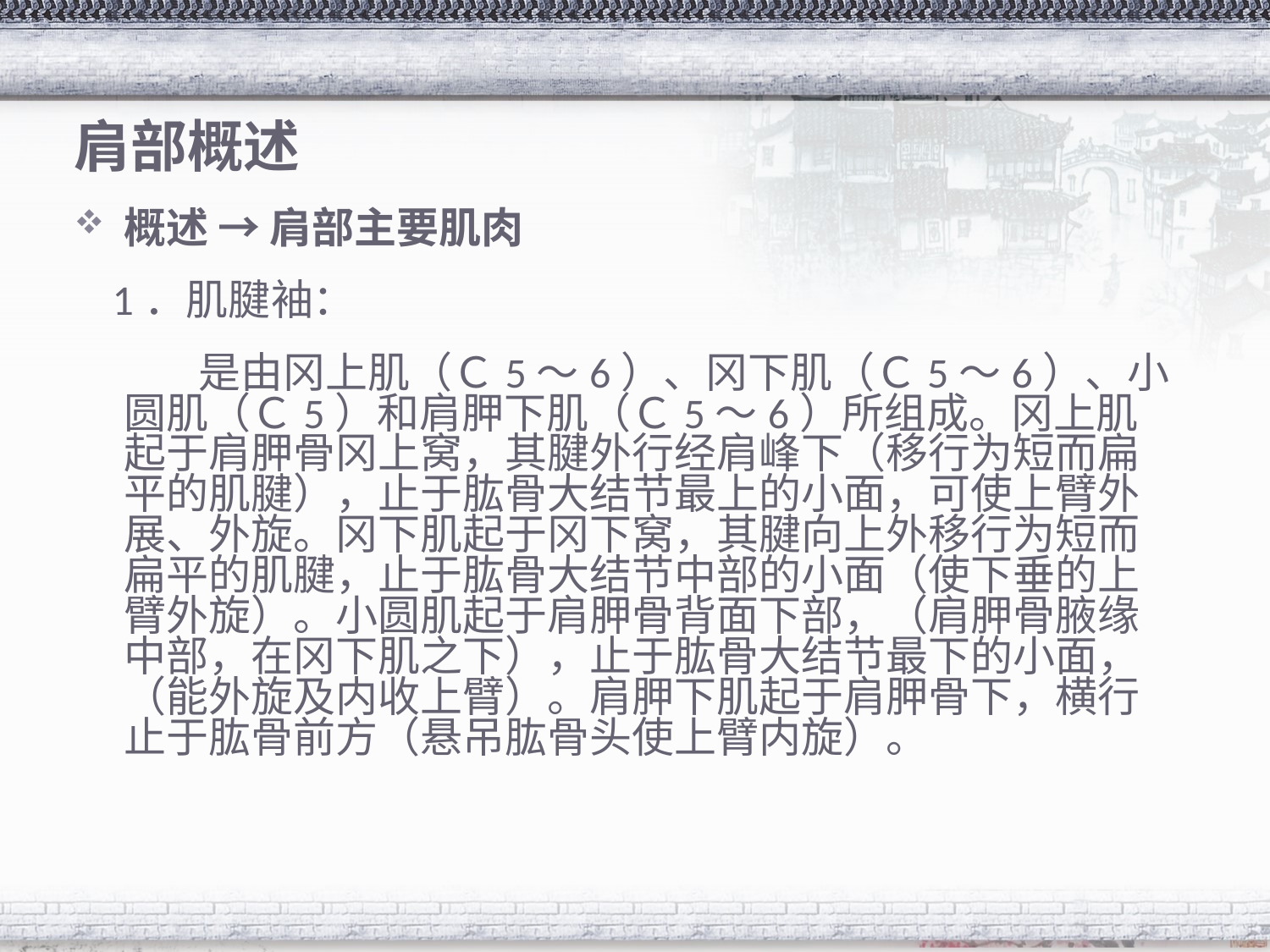

# 肩部概述
概述 → 肩部主要肌肉
    1．肌腱袖：
            是由冈上肌（Ｃ5～6）、冈下肌（Ｃ5～6）、小圆肌（Ｃ5）和肩胛下肌（Ｃ5～6）所组成。冈上肌起于肩胛骨冈上窝，其腱外行经肩峰下（移行为短而扁平的肌腱），止于肱骨大结节最上的小面，可使上臂外展、外旋。冈下肌起于冈下窝，其腱向上外移行为短而扁平的肌腱，止于肱骨大结节中部的小面（使下垂的上臂外旋）。小圆肌起于肩胛骨背面下部，（肩胛骨腋缘中部，在冈下肌之下），止于肱骨大结节最下的小面，（能外旋及内收上臂）。肩胛下肌起于肩胛骨下，横行止于肱骨前方（悬吊肱骨头使上臂内旋）。